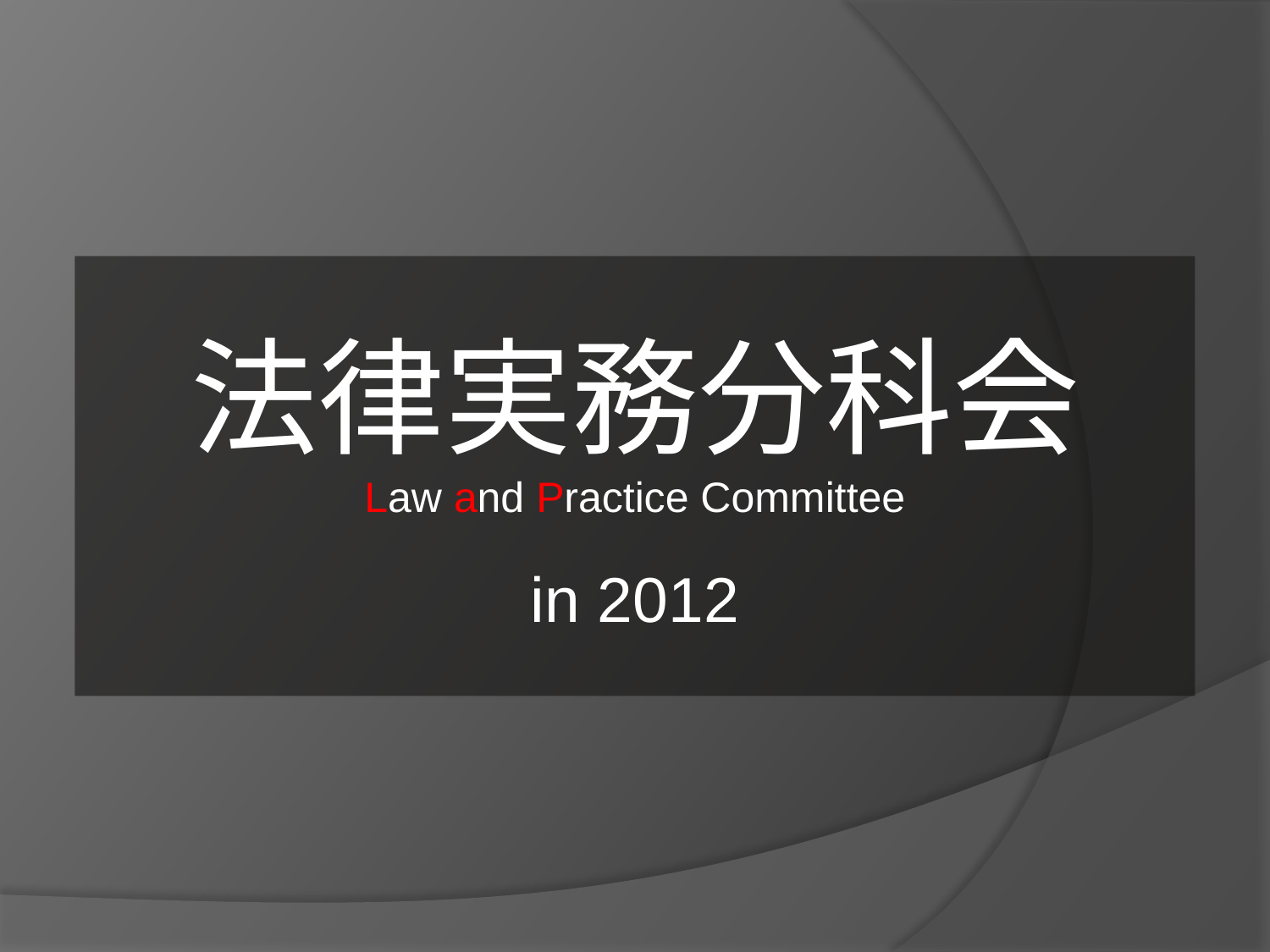

法律実務分科会
Law and Practice Committee

in 2012